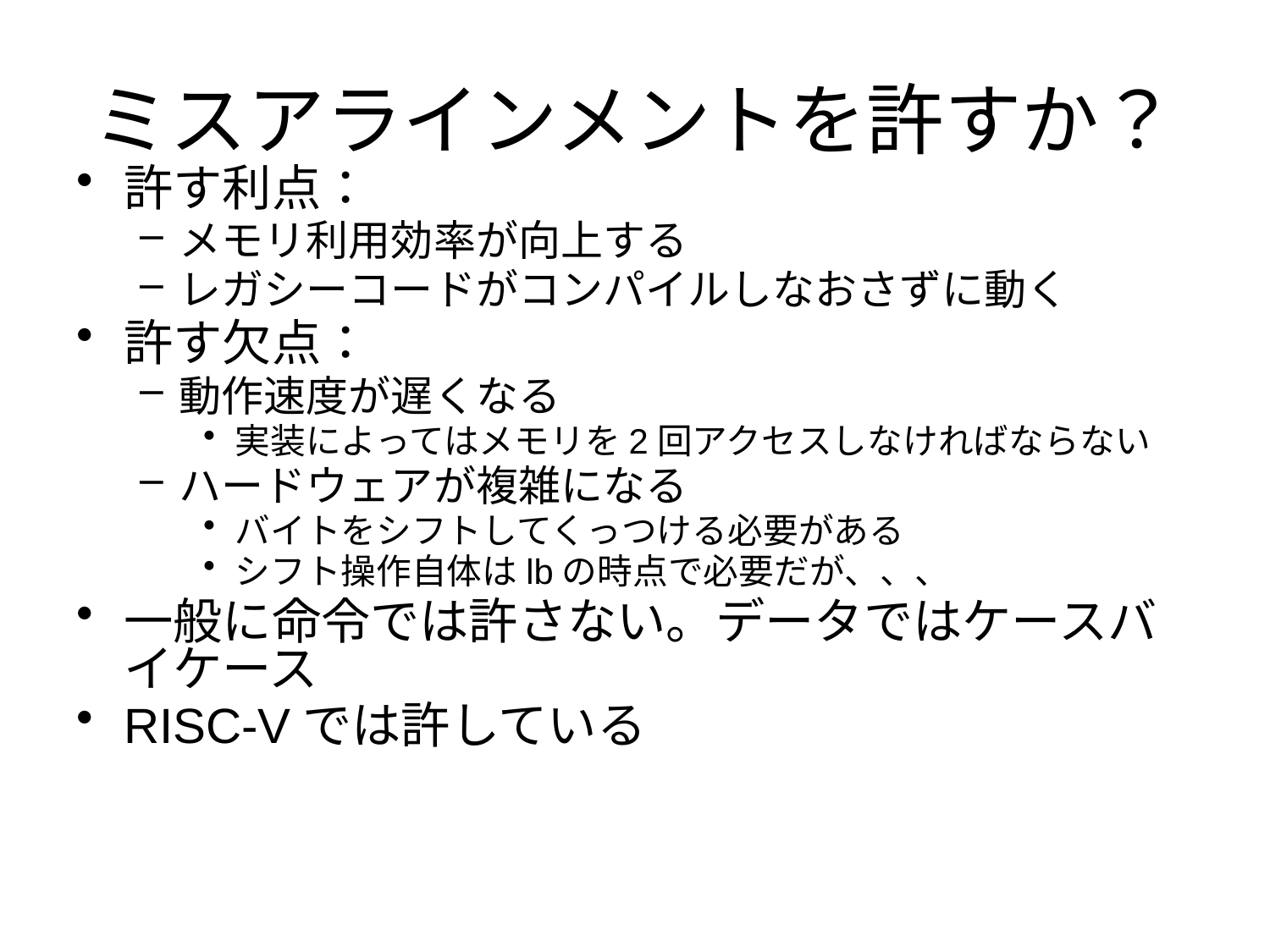

# ミスアラインメントを許すか？
許す利点：
メモリ利用効率が向上する
レガシーコードがコンパイルしなおさずに動く
許す欠点：
動作速度が遅くなる
実装によってはメモリを2回アクセスしなければならない
ハードウェアが複雑になる
バイトをシフトしてくっつける必要がある
シフト操作自体はlbの時点で必要だが、、、
一般に命令では許さない。データではケースバイケース
RISC-Vでは許している